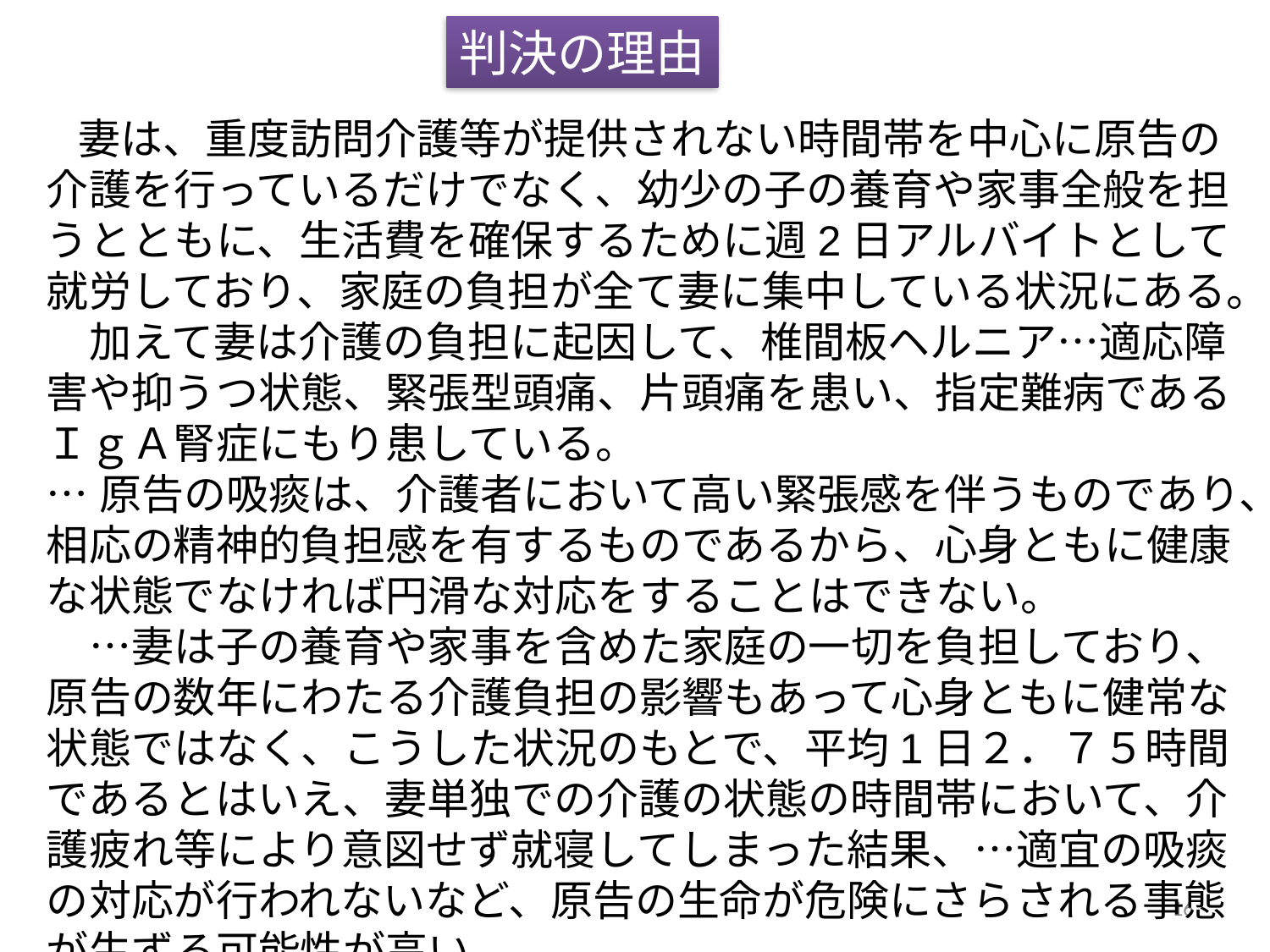

判決の理由
　妻は、重度訪問介護等が提供されない時間帯を中心に原告の介護を行っているだけでなく、幼少の子の養育や家事全般を担うとともに、生活費を確保するために週2日アルバイトとして就労しており、家庭の負担が全て妻に集中している状況にある。
　加えて妻は介護の負担に起因して、椎間板ヘルニア…適応障害や抑うつ状態、緊張型頭痛、片頭痛を患い、指定難病であるＩｇＡ腎症にもり患している。
…原告の吸痰は、介護者において高い緊張感を伴うものであり、相応の精神的負担感を有するものであるから、心身ともに健康な状態でなければ円滑な対応をすることはできない。
　…妻は子の養育や家事を含めた家庭の一切を負担しており、原告の数年にわたる介護負担の影響もあって心身ともに健常な状態ではなく、こうした状況のもとで、平均1日２．７５時間であるとはいえ、妻単独での介護の状態の時間帯において、介護疲れ等により意図せず就寝してしまった結果、…適宜の吸痰の対応が行われないなど、原告の生命が危険にさらされる事態が生ずる可能性が高い。
16